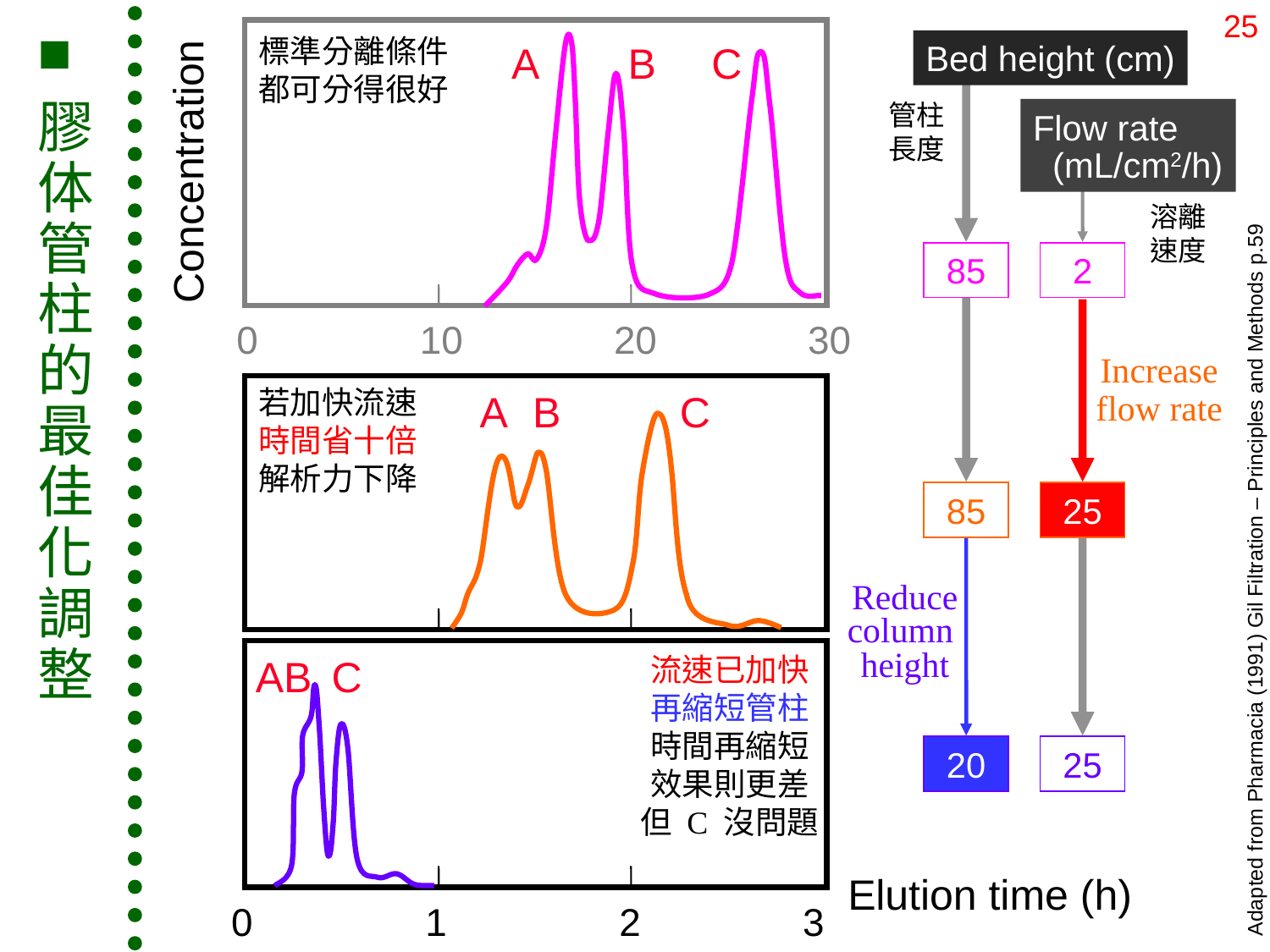

25

■
膠
体
管
柱
的
最
佳
化
調
整
標準分離條件
都可分得很好

A
B
C
Bed height (cm)

85
管柱
長度
Flow rate
  (mL/cm2/h)
Concentration

2
溶離
速度

85

25
0               10              20              30
Increase
flow rate

若加快流速
時間省十倍
解析力下降
A
B
C

20

25
Adapted from Pharmacia (1991) Gil Filtration – Principles and Methods p.59
Reduce
column
height

流速已加快
再縮短管柱
時間再縮短
效果則更差
但 C 沒問題
AB
C

Elution time (h)
0                1                2               3